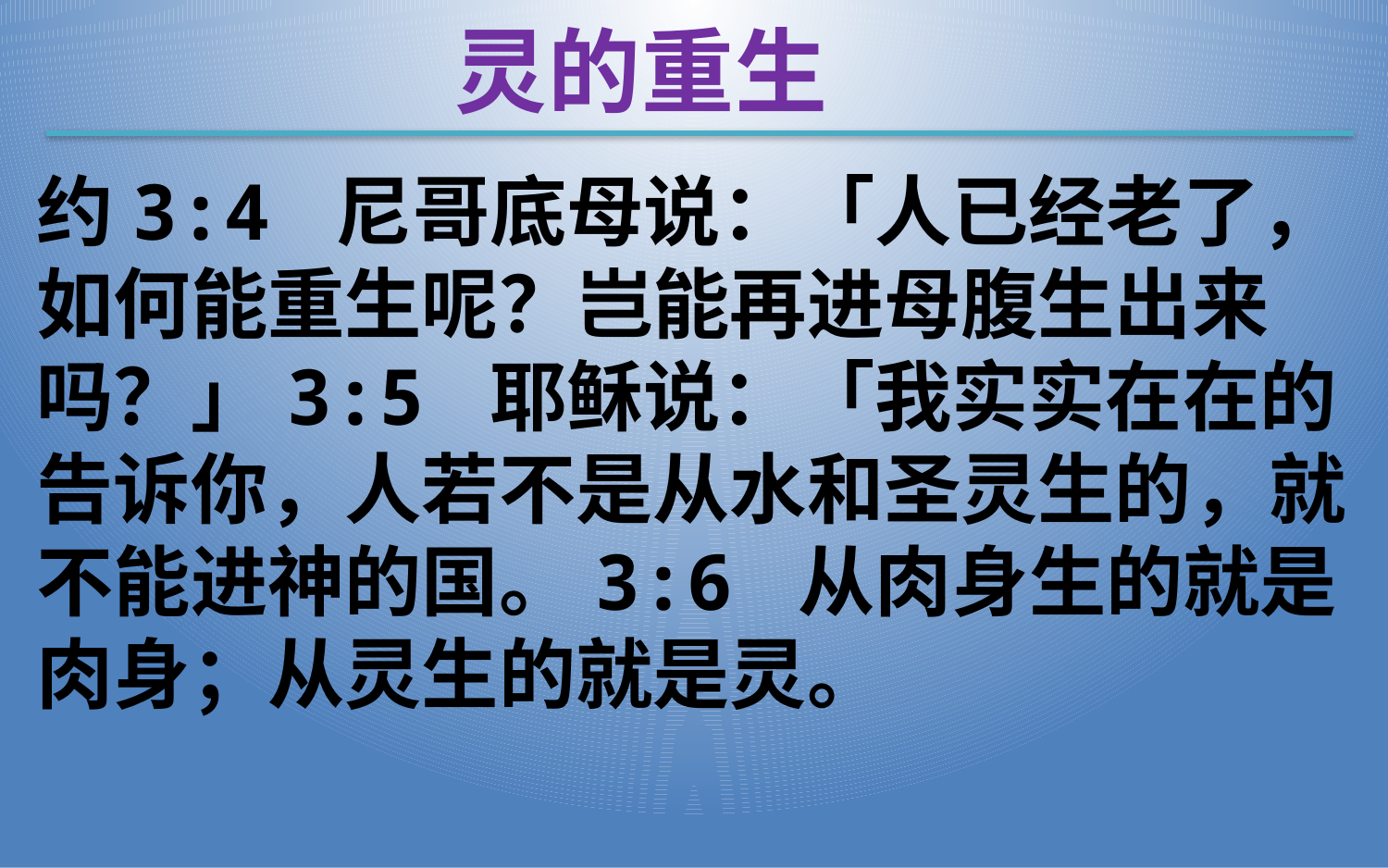

灵的重生
约3:4 尼哥底母说：「人已经老了，如何能重生呢？岂能再进母腹生出来吗？」3:5 耶稣说：「我实实在在的告诉你，人若不是从水和圣灵生的，就不能进神的国。3:6 从肉身生的就是肉身；从灵生的就是灵。